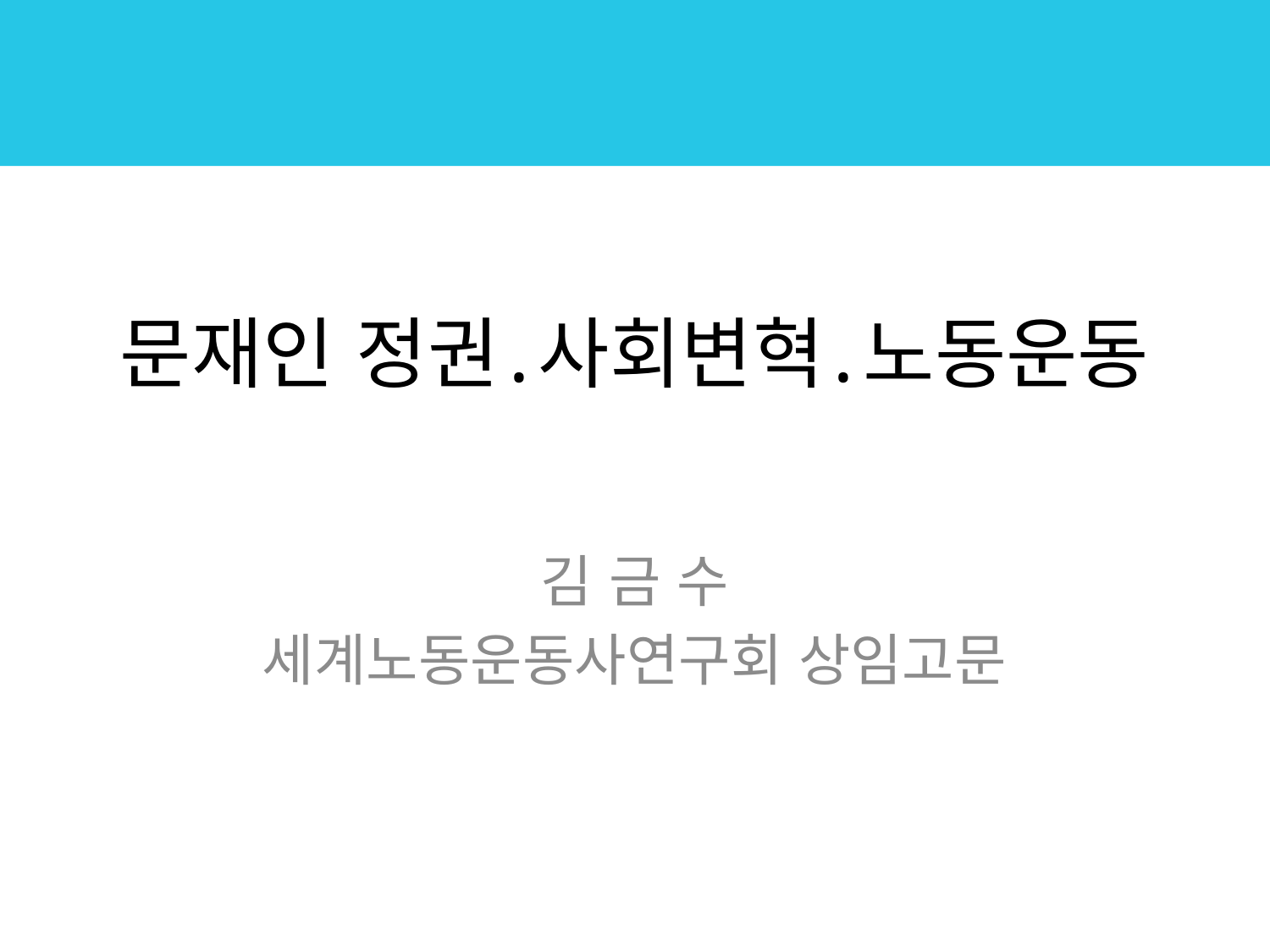

# 문재인 정권․사회변혁․노동운동
김 금 수
세계노동운동사연구회 상임고문